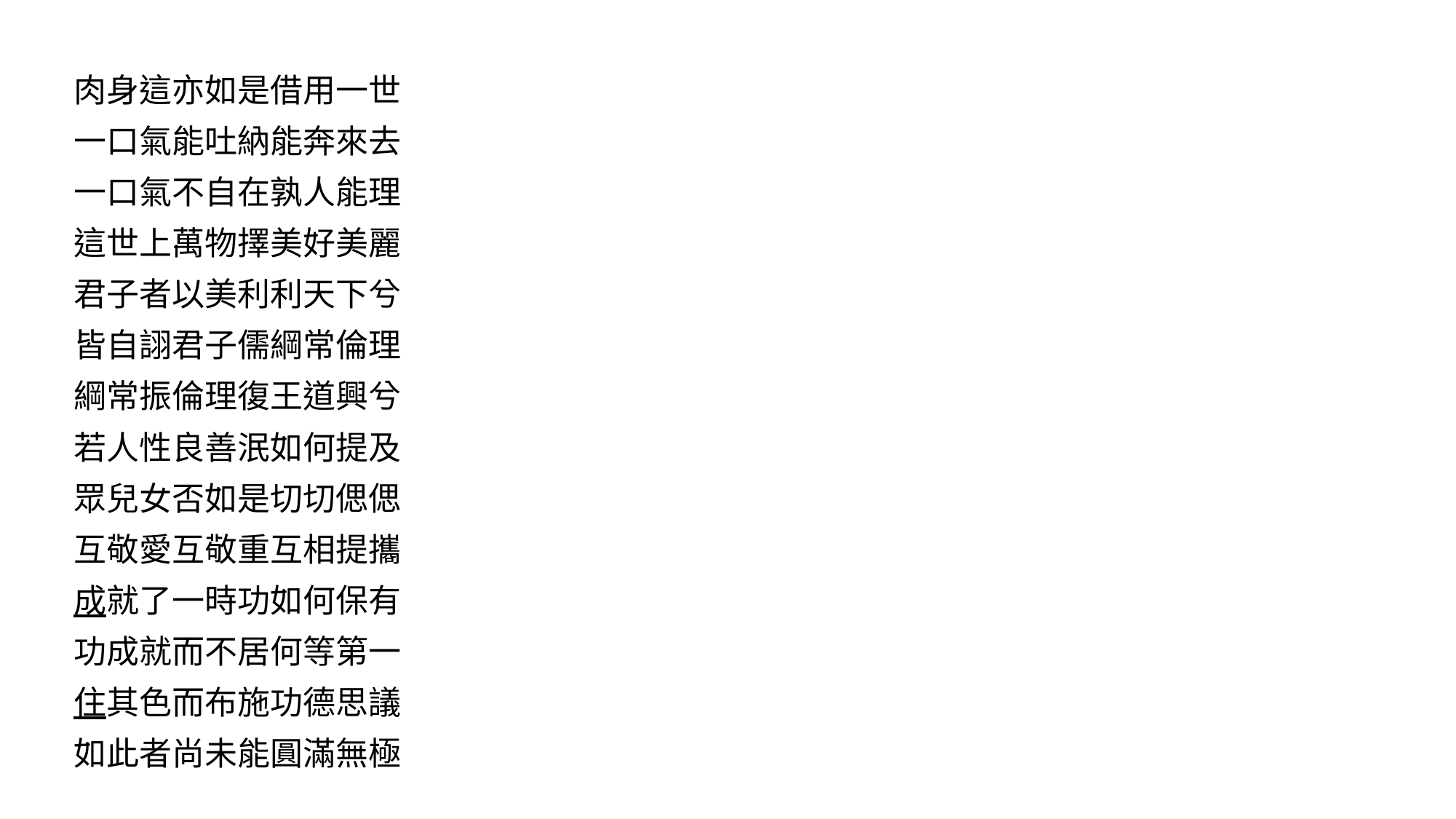

肉身這亦如是借用一世
一口氣能吐納能奔來去
一口氣不自在孰人能理
這世上萬物擇美好美麗
君子者以美利利天下兮
皆自詡君子儒綱常倫理
綱常振倫理復王道興兮
若人性良善泯如何提及
眾兒女否如是切切偲偲
互敬愛互敬重互相提攜
成就了一時功如何保有
功成就而不居何等第一
住其色而布施功德思議
如此者尚未能圓滿無極